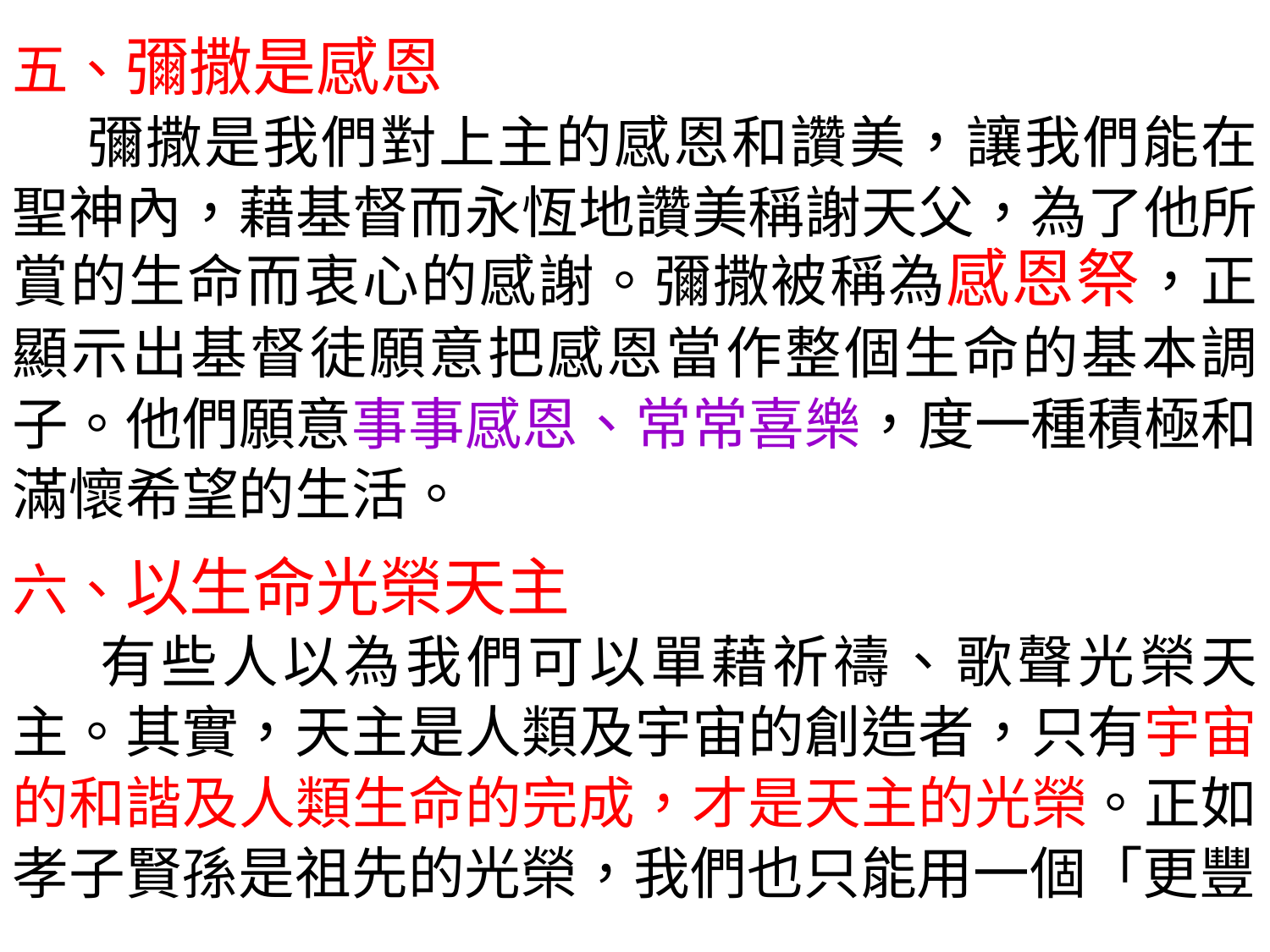

五、彌撒是感恩
    彌撒是我們對上主的感恩和讚美，讓我們能在聖神內，藉基督而永恆地讚美稱謝天父，為了他所賞的生命而衷心的感謝。彌撒被稱為感恩祭，正顯示出基督徒願意把感恩當作整個生命的基本調子。他們願意事事感恩、常常喜樂，度一種積極和滿懷希望的生活。
六、以生命光榮天主
    有些人以為我們可以單藉祈禱、歌聲光榮天主。其實，天主是人類及宇宙的創造者，只有宇宙的和諧及人類生命的完成，才是天主的光榮。正如孝子賢孫是祖先的光榮，我們也只能用一個「更豐